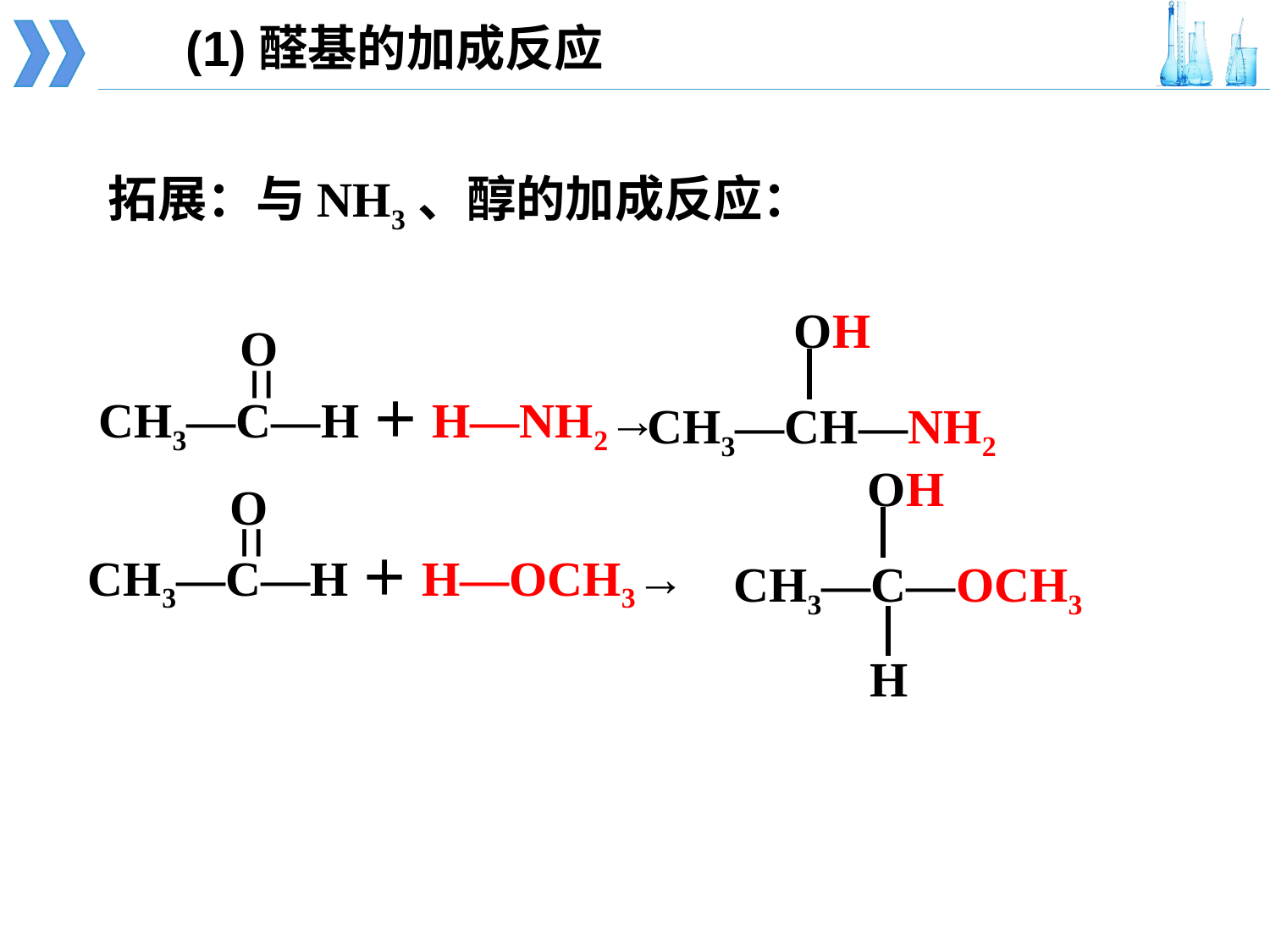

(1)醛基的加成反应
拓展：与NH3、醇的加成反应：
OH
CH3—CH—NH2
O
=
CH3—C—H＋H—NH2→
O
=
CH3—C—H＋H—OCH3→
OH
CH3—C—OCH3
H